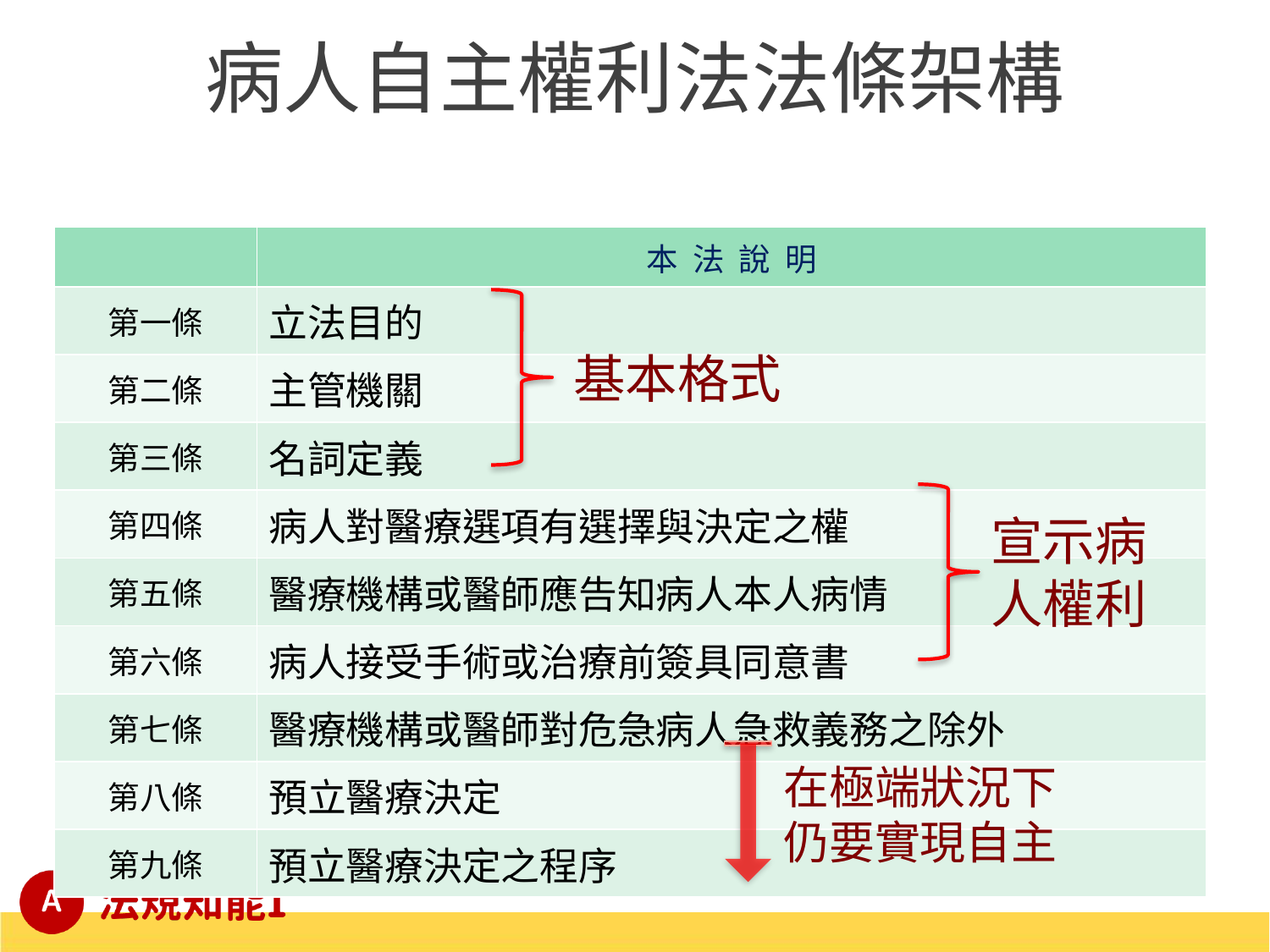

病人自主權利法法條架構

|  | 本 法 說 明 |
| --- | --- |
| 第一條 | 立法目的 |
| 第二條 | 主管機關 |
| 第三條 | 名詞定義 |
| 第四條 | 病人對醫療選項有選擇與決定之權 |
| 第五條 | 醫療機構或醫師應告知病人本人病情 |
| 第六條 | 病人接受手術或治療前簽具同意書 |
| 第七條 | 醫療機構或醫師對危急病人急救義務之除外 |
| 第八條 | 預立醫療決定 |
| 第九條 | 預立醫療決定之程序 |

基本格式

宣示病人權利

在極端狀況下仍要實現自主